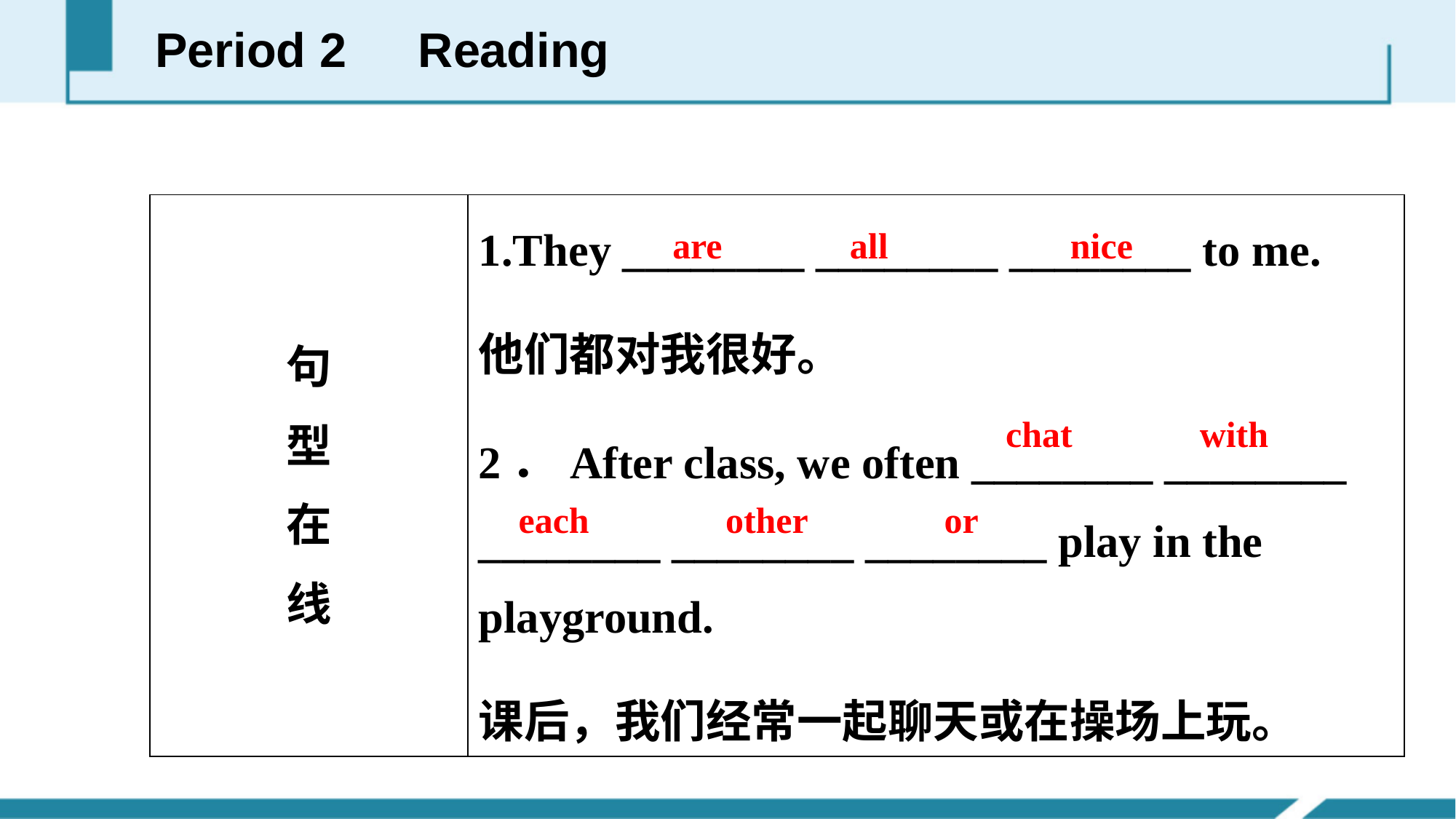

Period 2　Reading
| 句 型 在 线 | 1.They \_\_\_\_\_\_\_\_ \_\_\_\_\_\_\_\_ \_\_\_\_\_\_\_\_ to me. 他们都对我很好。 2．After class, we often \_\_\_\_\_\_\_\_ \_\_\_\_\_\_\_\_ \_\_\_\_\_\_\_\_ \_\_\_\_\_\_\_\_ \_\_\_\_\_\_\_\_ play in the playground. 课后，我们经常一起聊天或在操场上玩。 |
| --- | --- |
are              all                    nice

chat              with
each               other               or